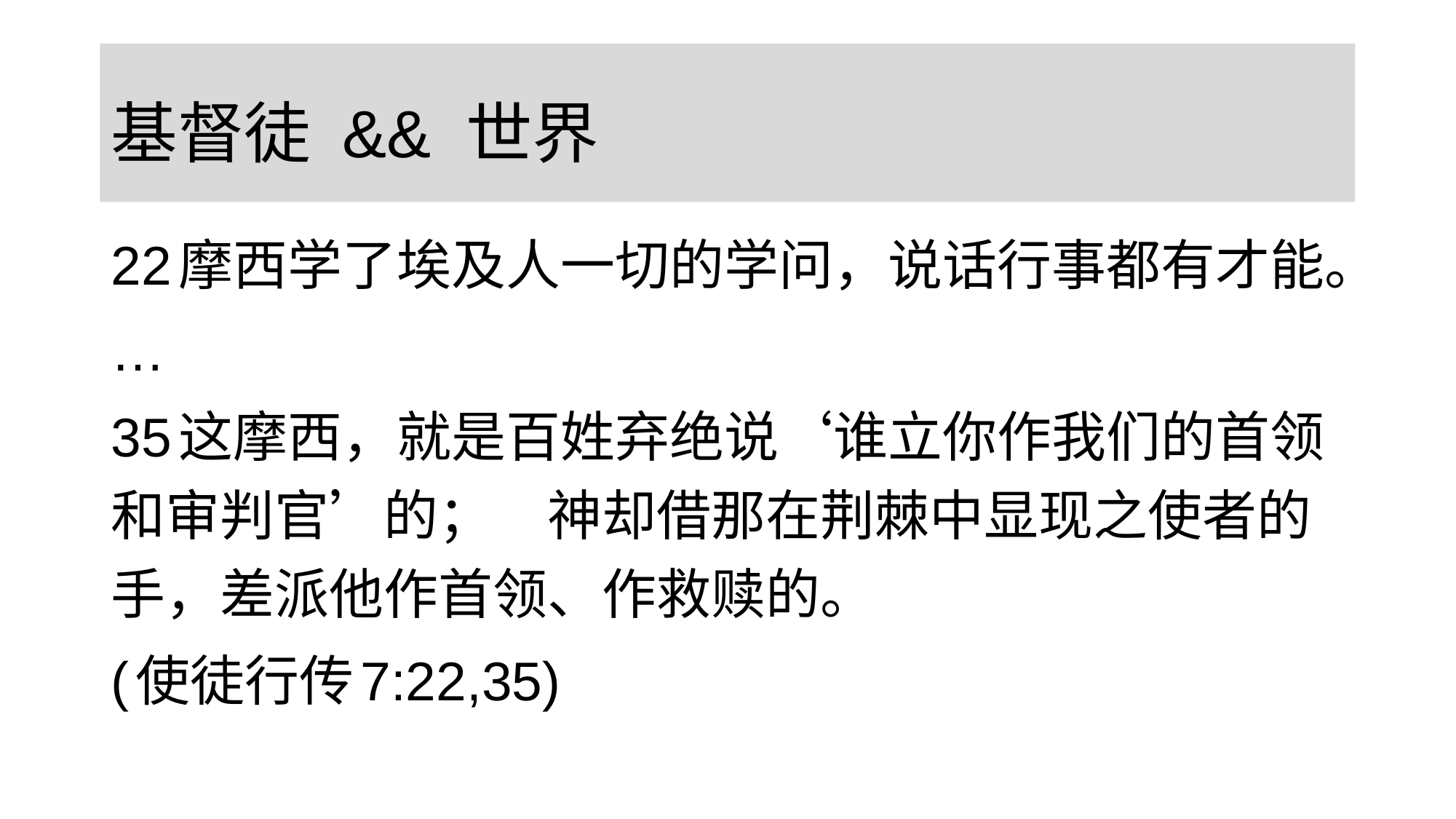

# 基督徒 && 世界
22摩西学了埃及人一切的学问，说话行事都有才能。
…
35这摩西，就是百姓弃绝说‘谁立你作我们的首领和审判官’的；　神却借那在荆棘中显现之使者的手，差派他作首领、作救赎的。
(使徒行传7:22,35)